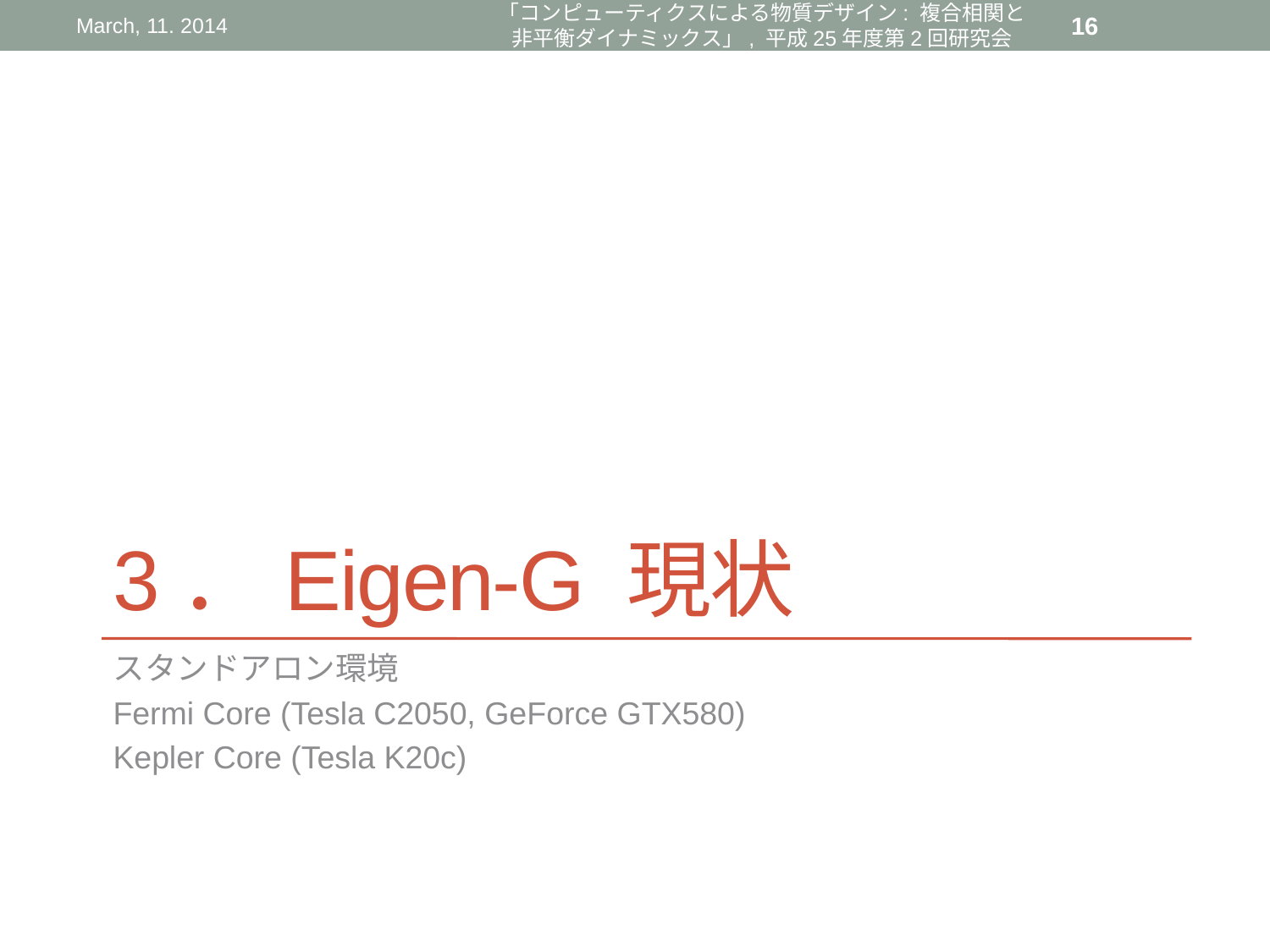

March, 11. 2014
「コンピューティクスによる物質デザイン: 複合相関と非平衡ダイナミックス」, 平成25年度第2回研究会
16
# 3．Eigen-G 現状
スタンドアロン環境
Fermi Core (Tesla C2050, GeForce GTX580)
Kepler Core (Tesla K20c)